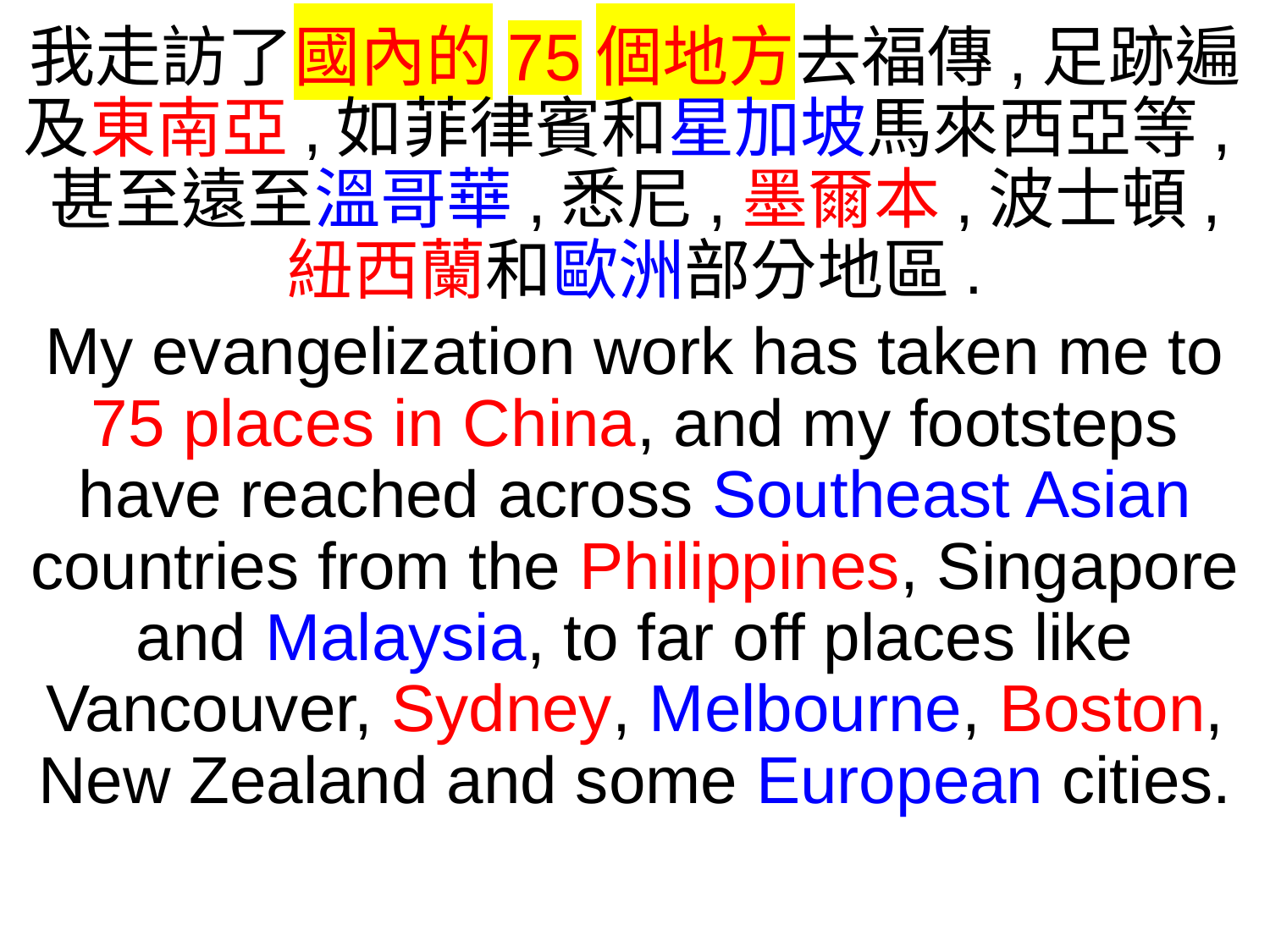

我走訪了國內的75個地方去福傳,足跡遍及東南亞,如菲律賓和星加坡馬來西亞等,甚至遠至溫哥華,悉尼,墨爾本,波士頓,
紐西蘭和歐洲部分地區.
My evangelization work has taken me to 75 places in China, and my footsteps have reached across Southeast Asian countries from the Philippines, Singapore and Malaysia, to far off places like Vancouver, Sydney, Melbourne, Boston, New Zealand and some European cities.